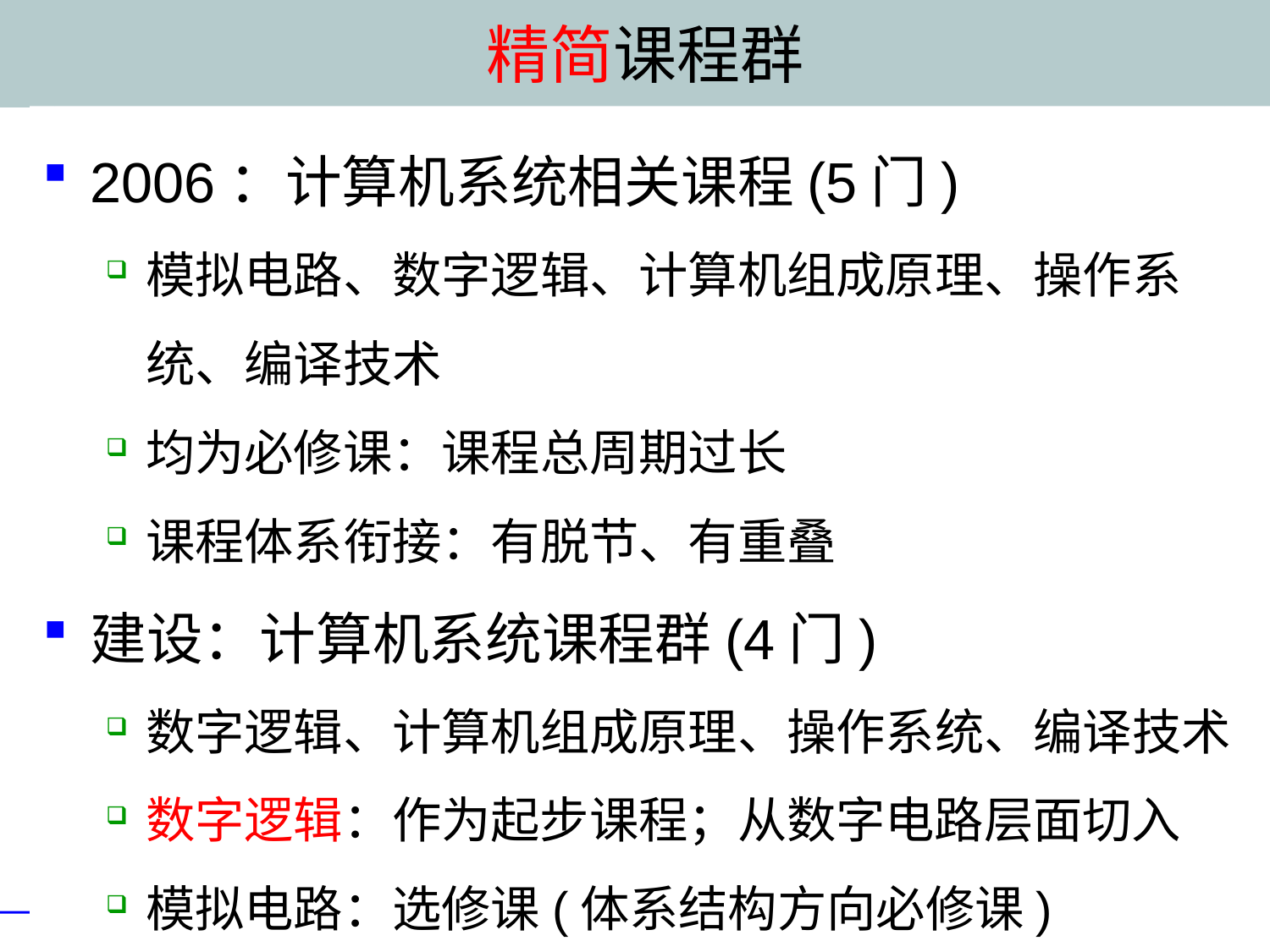

# 精简课程群
2006：计算机系统相关课程(5门)
模拟电路、数字逻辑、计算机组成原理、操作系统、编译技术
均为必修课：课程总周期过长
课程体系衔接：有脱节、有重叠
建设：计算机系统课程群(4门)
数字逻辑、计算机组成原理、操作系统、编译技术
数字逻辑：作为起步课程；从数字电路层面切入
模拟电路：选修课(体系结构方向必修课)
6